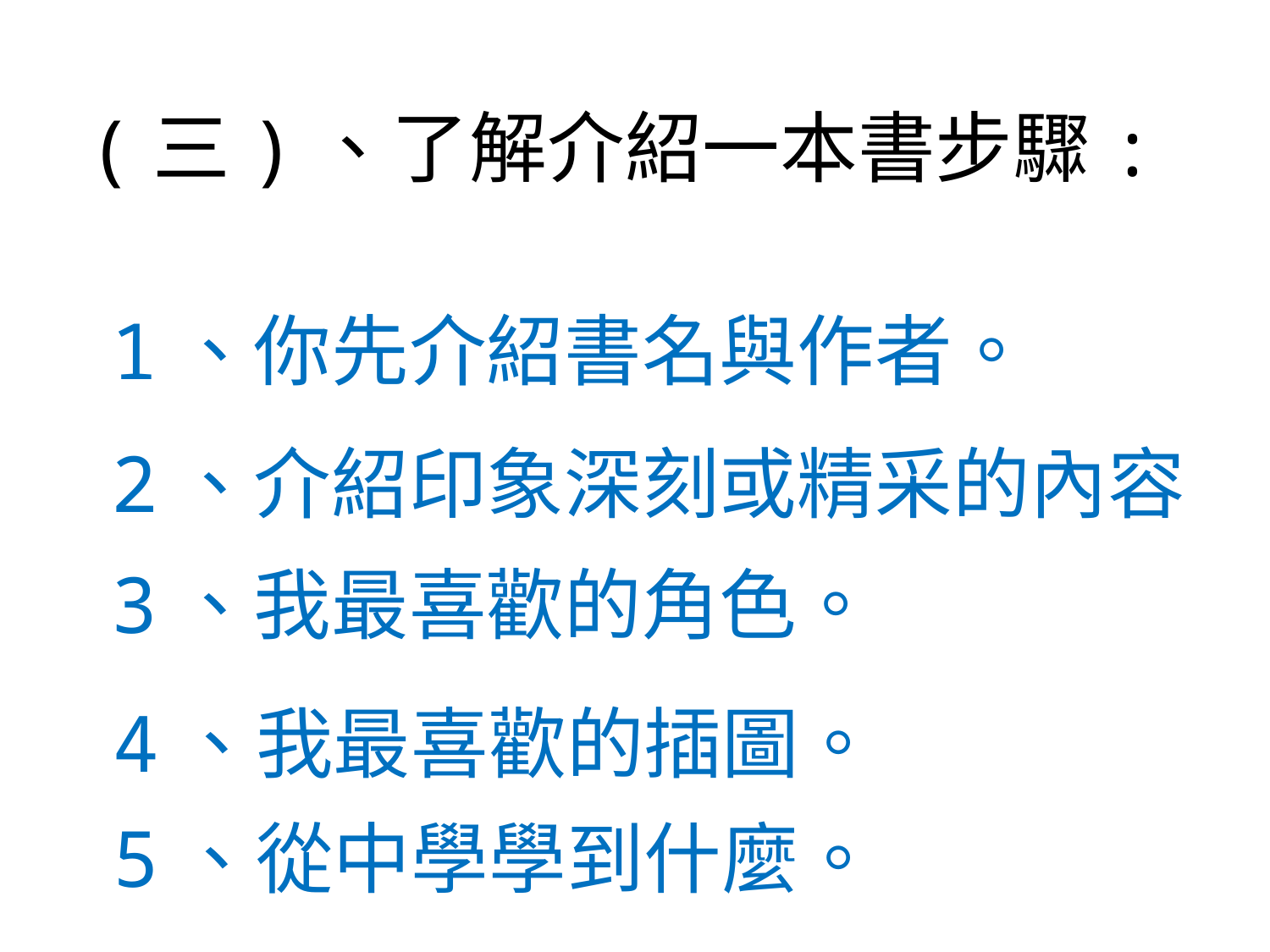

# (三)、了解介紹一本書步驟:
1、你先介紹書名與作者。
2、介紹印象深刻或精采的內容
3、我最喜歡的角色。

4、我最喜歡的插圖。
5、從中學學到什麼。